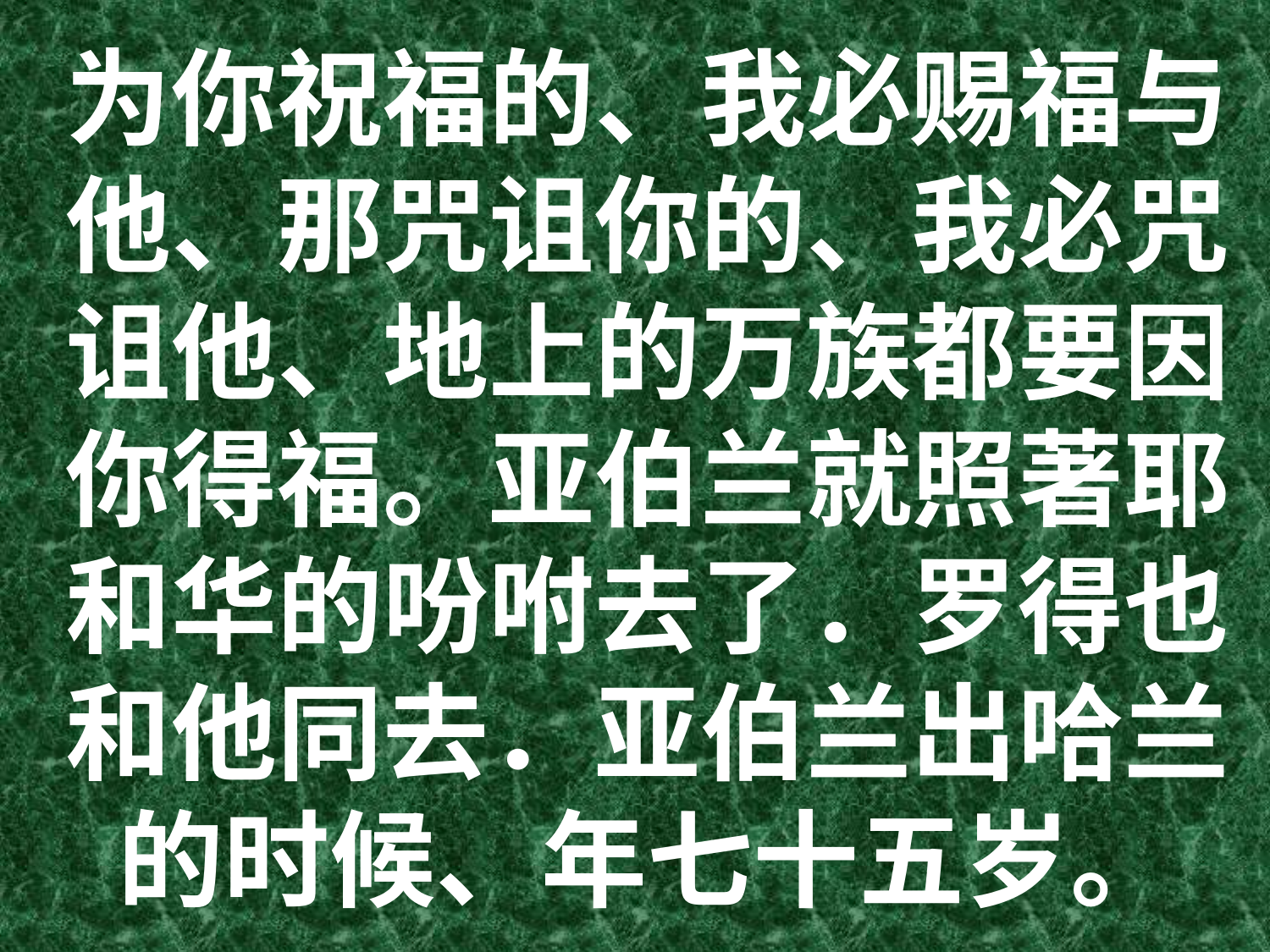

为你祝福的、我必赐福与他、那咒诅你的、我必咒诅他、地上的万族都要因你得福。亚伯兰就照著耶和华的吩咐去了．罗得也和他同去．亚伯兰出哈兰的时候、年七十五岁。